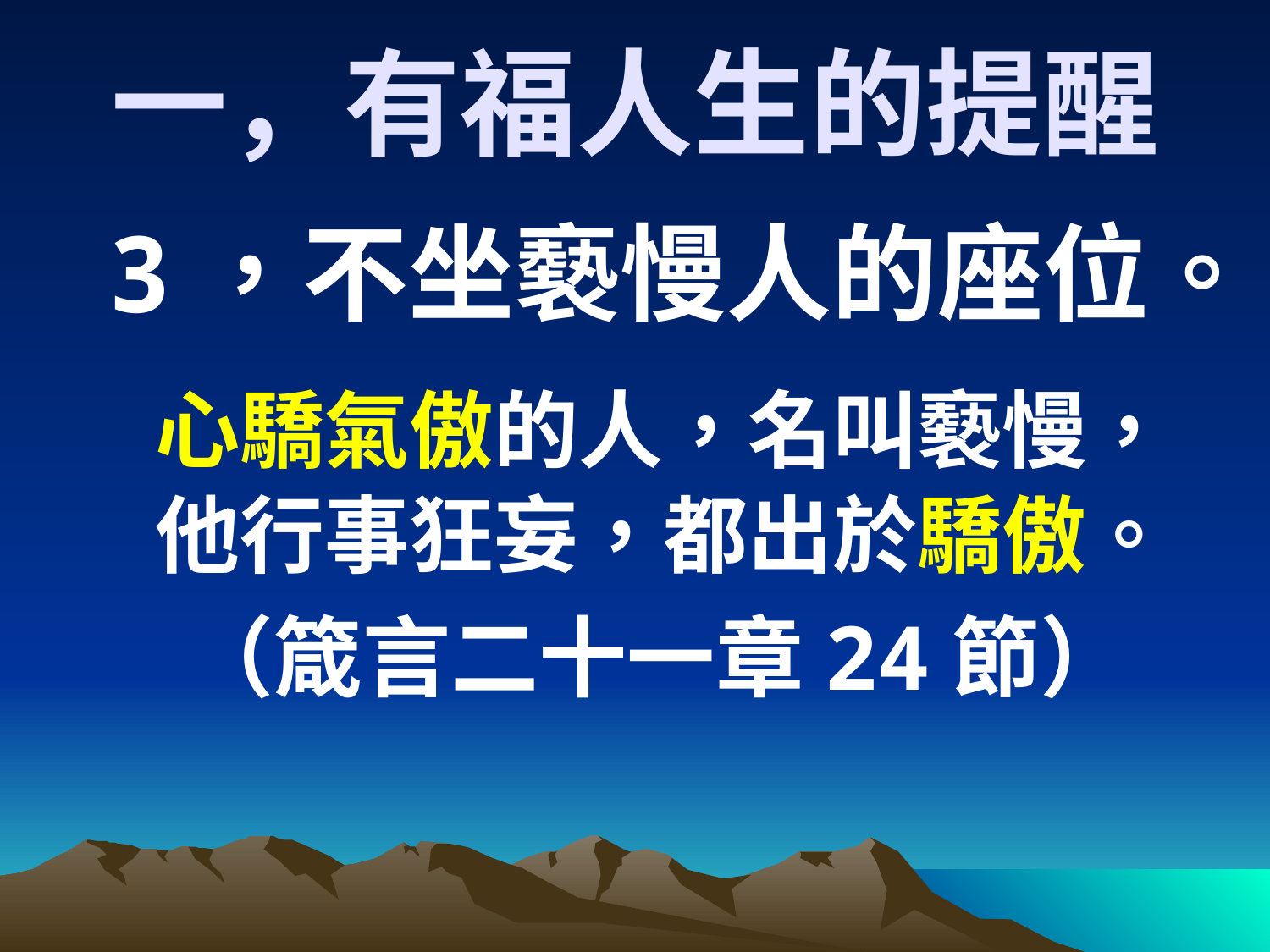

# 一，有福人生的提醒
3，不坐褻慢人的座位。
	心驕氣傲的人，名叫褻慢，他行事狂妄，都出於驕傲。
   （箴言二十一章24節）